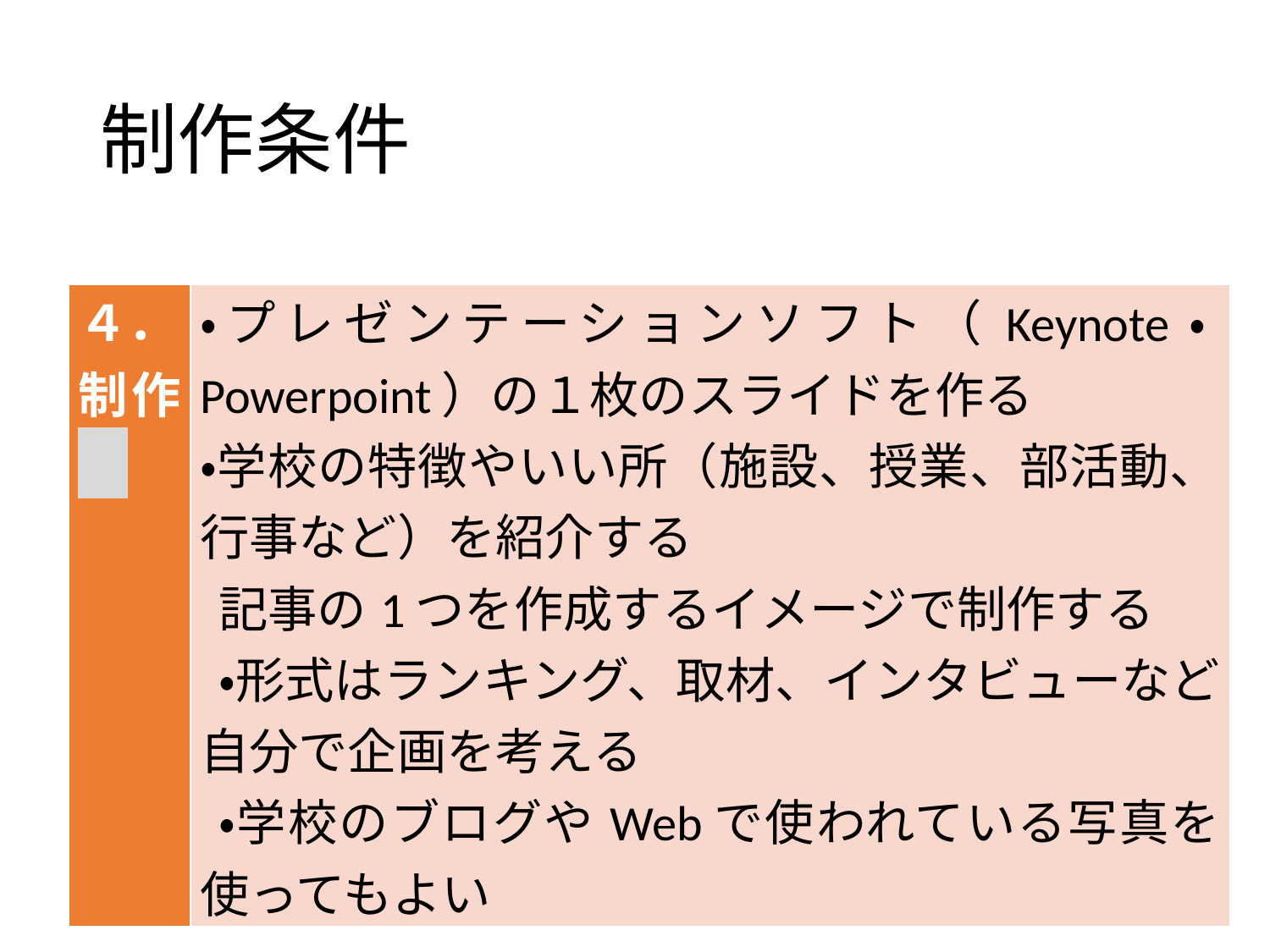

# 制作条件
| ４． 制作 | ・プレゼンテーションソフト（Keynote・Powerpoint）の１枚のスライドを作る ・学校の特徴やいい所（施設、授業、部活動、行事など）を紹介する 記事の1つを作成するイメージで制作する ・形式はランキング、取材、インタビューなど自分で企画を考える ・学校のブログやWebで使われている写真を使ってもよい |
| --- | --- |